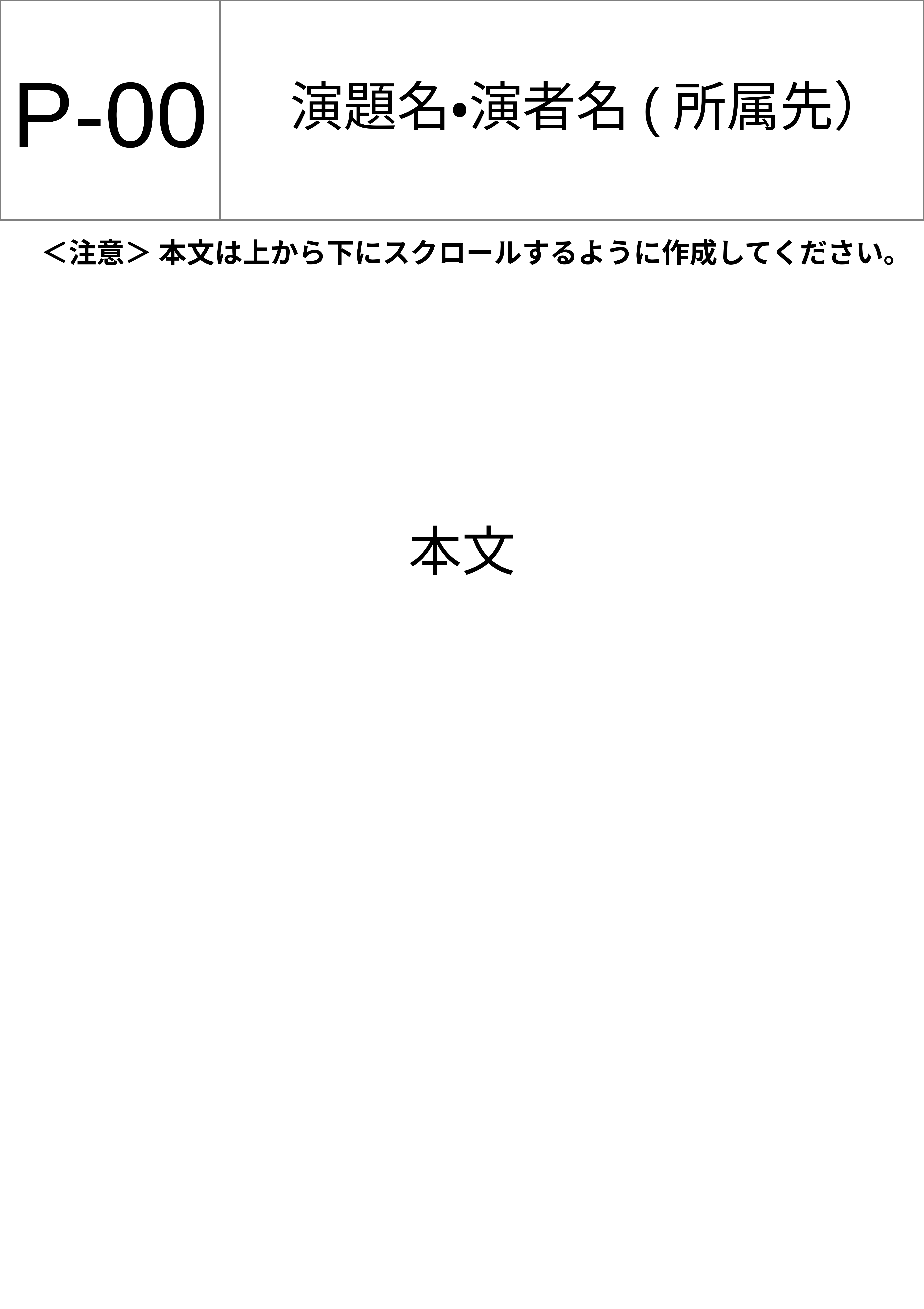

P-00

演題名・演者名(所属先）
＜注意＞ 本文は上から下にスクロールするように作成してください。
本文